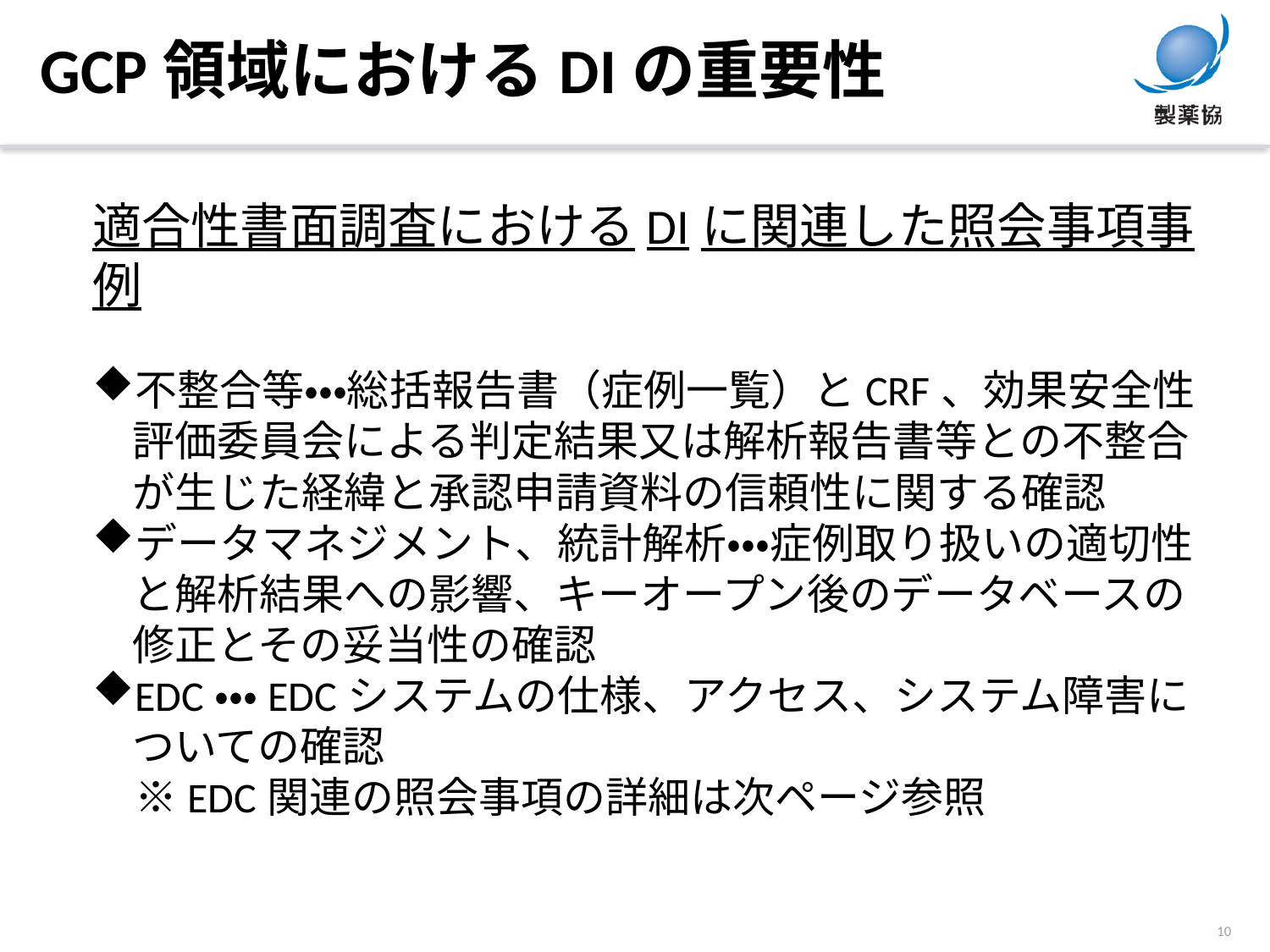

GCP領域におけるDIの重要性
適合性書面調査におけるDIに関連した照会事項事例

不整合等・・・総括報告書（症例一覧）とCRF、効果安全性評価委員会による判定結果又は解析報告書等との不整合が生じた経緯と承認申請資料の信頼性に関する確認
データマネジメント、統計解析・・・症例取り扱いの適切性と解析結果への影響、キーオープン後のデータベースの修正とその妥当性の確認
EDC・・・EDCシステムの仕様、アクセス、システム障害についての確認
　※EDC関連の照会事項の詳細は次ページ参照

10